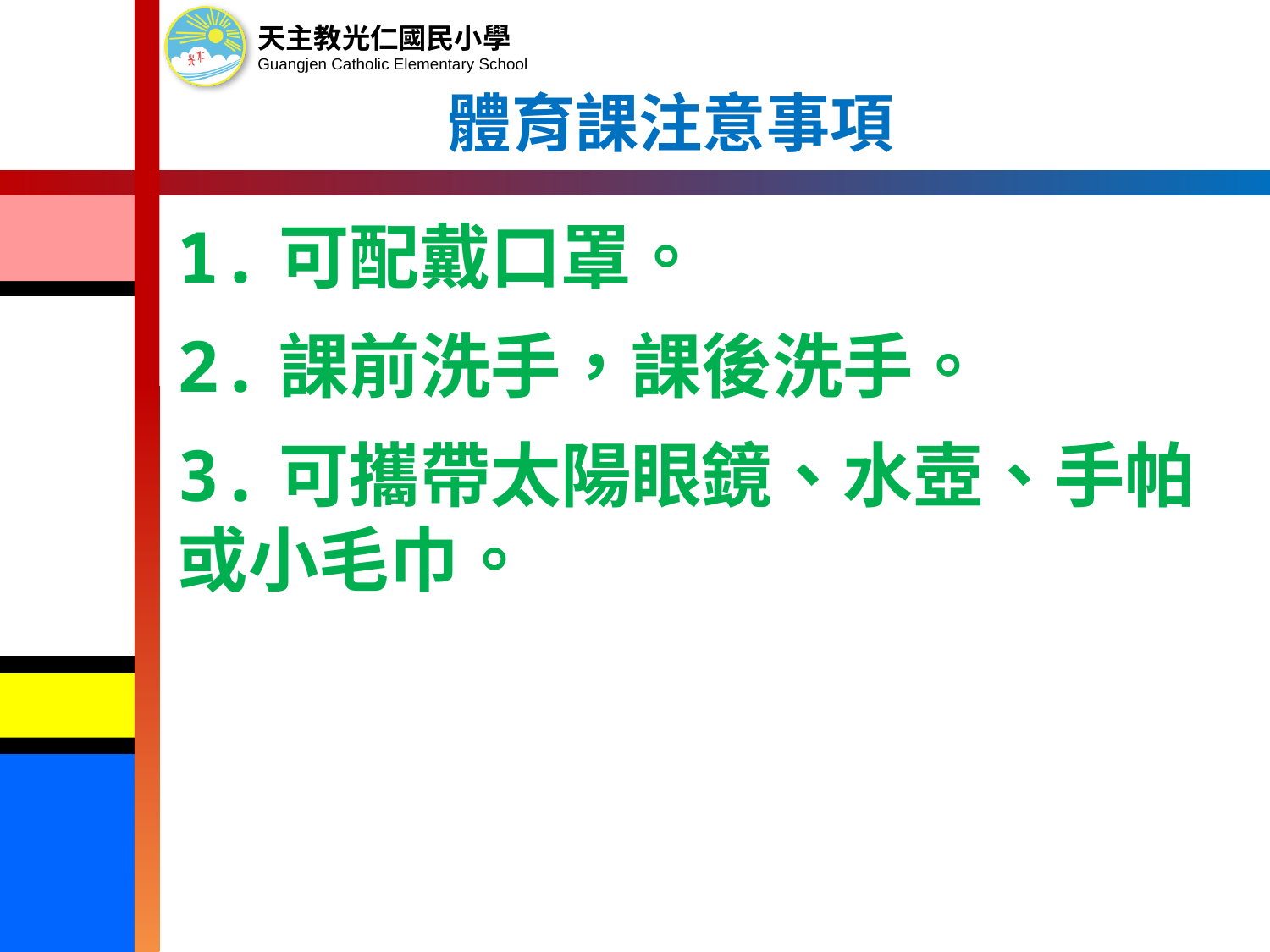

# 體育課注意事項
1.可配戴口罩。
2.課前洗手，課後洗手。
3.可攜帶太陽眼鏡、水壺、手帕或小毛巾。